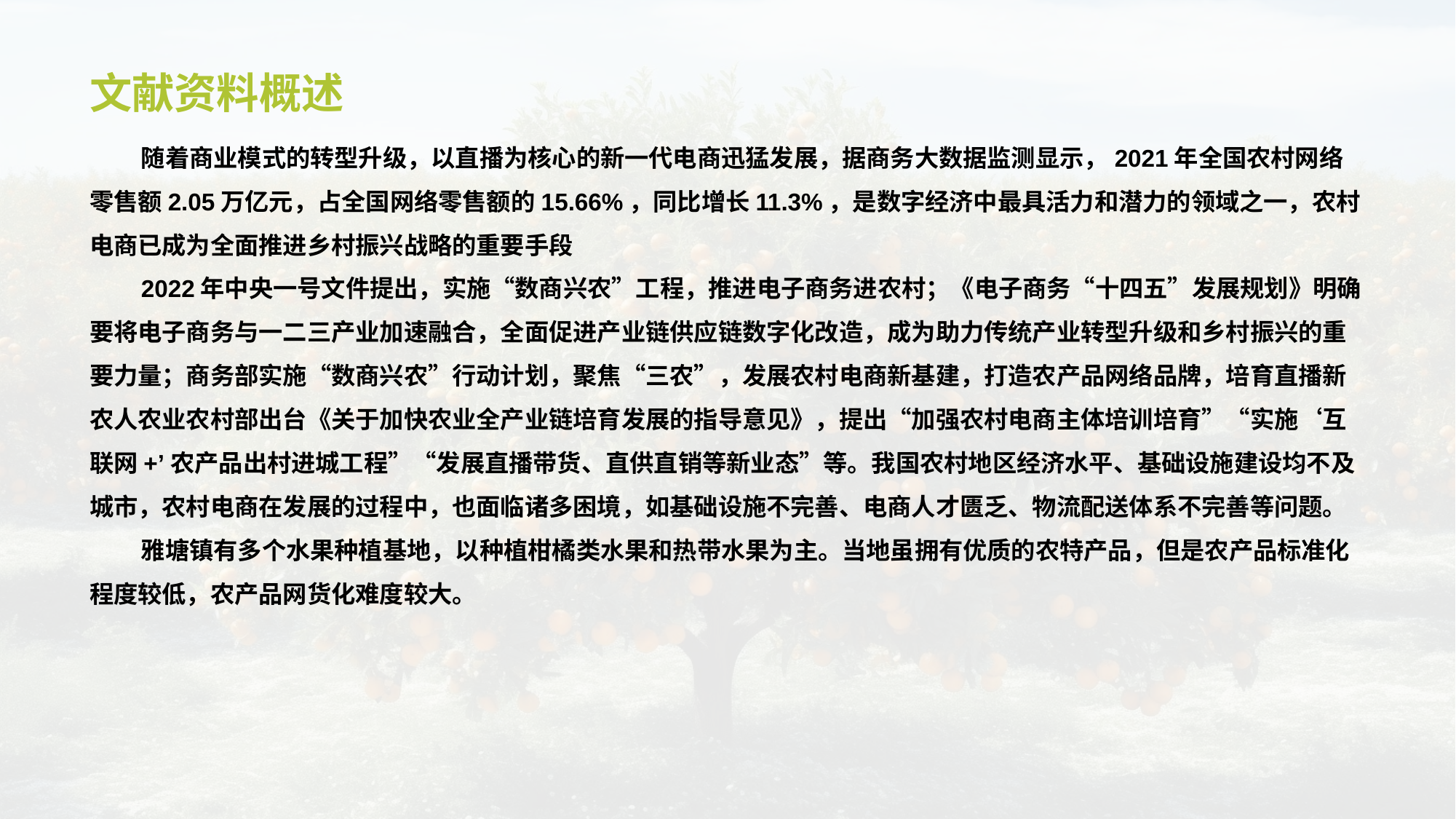

# 文献资料概述
随着商业模式的转型升级，以直播为核心的新一代电商迅猛发展，据商务大数据监测显示，2021年全国农村网络零售额2.05万亿元，占全国网络零售额的15.66%，同比增长11.3%，是数字经济中最具活力和潜力的领域之一，农村电商已成为全面推进乡村振兴战略的重要手段
2022年中央一号文件提出，实施“数商兴农”工程，推进电子商务进农村；《电子商务“十四五”发展规划》明确要将电子商务与一二三产业加速融合，全面促进产业链供应链数字化改造，成为助力传统产业转型升级和乡村振兴的重要力量；商务部实施“数商兴农”行动计划，聚焦“三农”，发展农村电商新基建，打造农产品网络品牌，培育直播新农人农业农村部出台《关于加快农业全产业链培育发展的指导意见》，提出“加强农村电商主体培训培育”“实施‘互联网+’农产品出村进城工程”“发展直播带货、直供直销等新业态”等。我国农村地区经济水平、基础设施建设均不及城市，农村电商在发展的过程中，也面临诸多困境，如基础设施不完善、电商人才匮乏、物流配送体系不完善等问题。
雅塘镇有多个水果种植基地，以种植柑橘类水果和热带水果为主。当地虽拥有优质的农特产品，但是农产品标准化程度较低，农产品网货化难度较大。